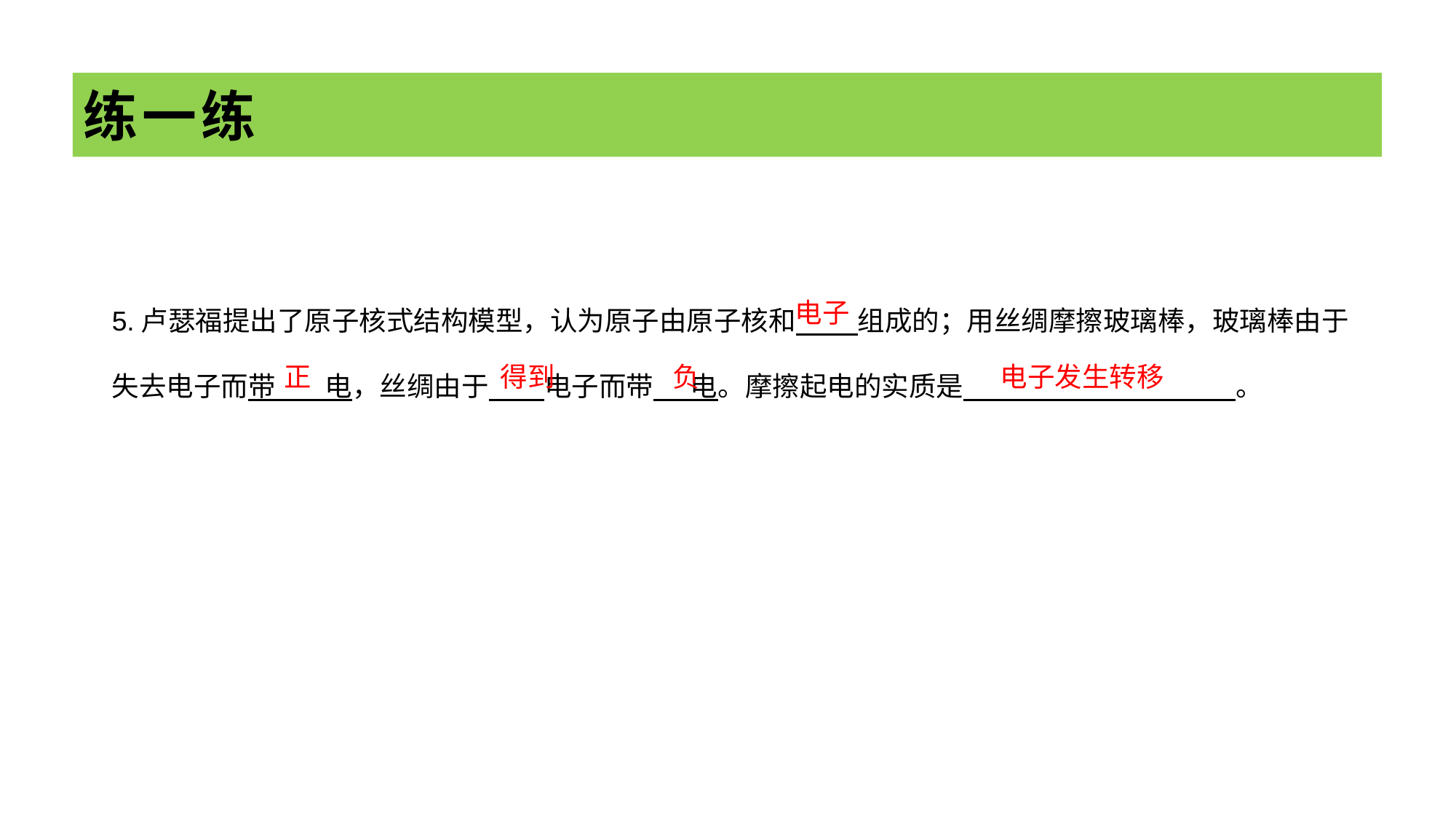

# 练一练
5.卢瑟福提出了原子核式结构模型，认为原子由原子核和          组成的；用丝绸摩擦玻璃棒，玻璃棒由于失去电子而带        电，丝绸由于         电子而带      电。摩擦起电的实质是                                            。
电子
正
得到
负
电子发生转移